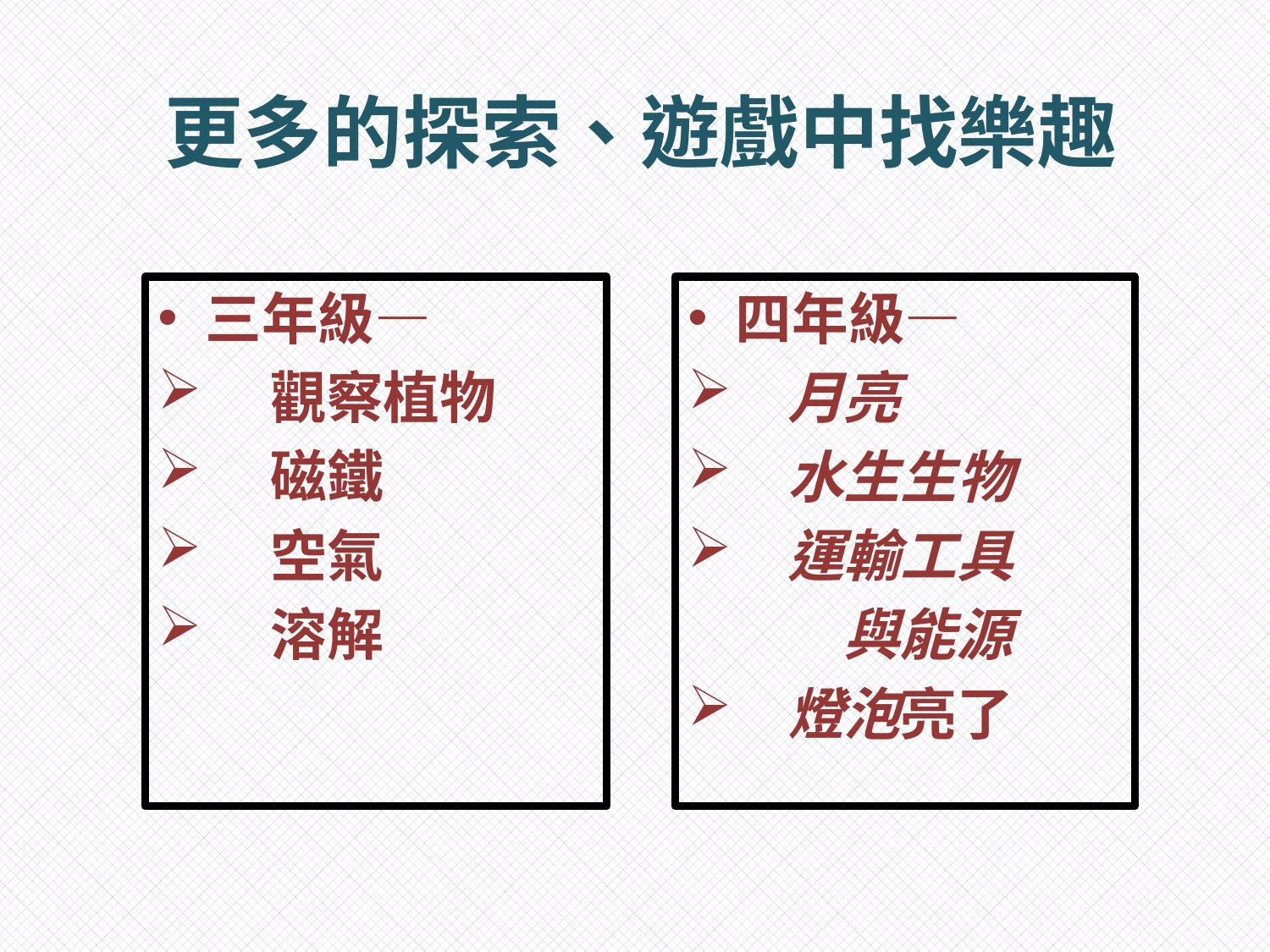

# 更多的探索、遊戲中找樂趣
三年級—
    觀察植物
    磁鐵
    空氣
    溶解
四年級—
   月亮
   水生生物
   運輸工具
           與能源
   燈泡亮了